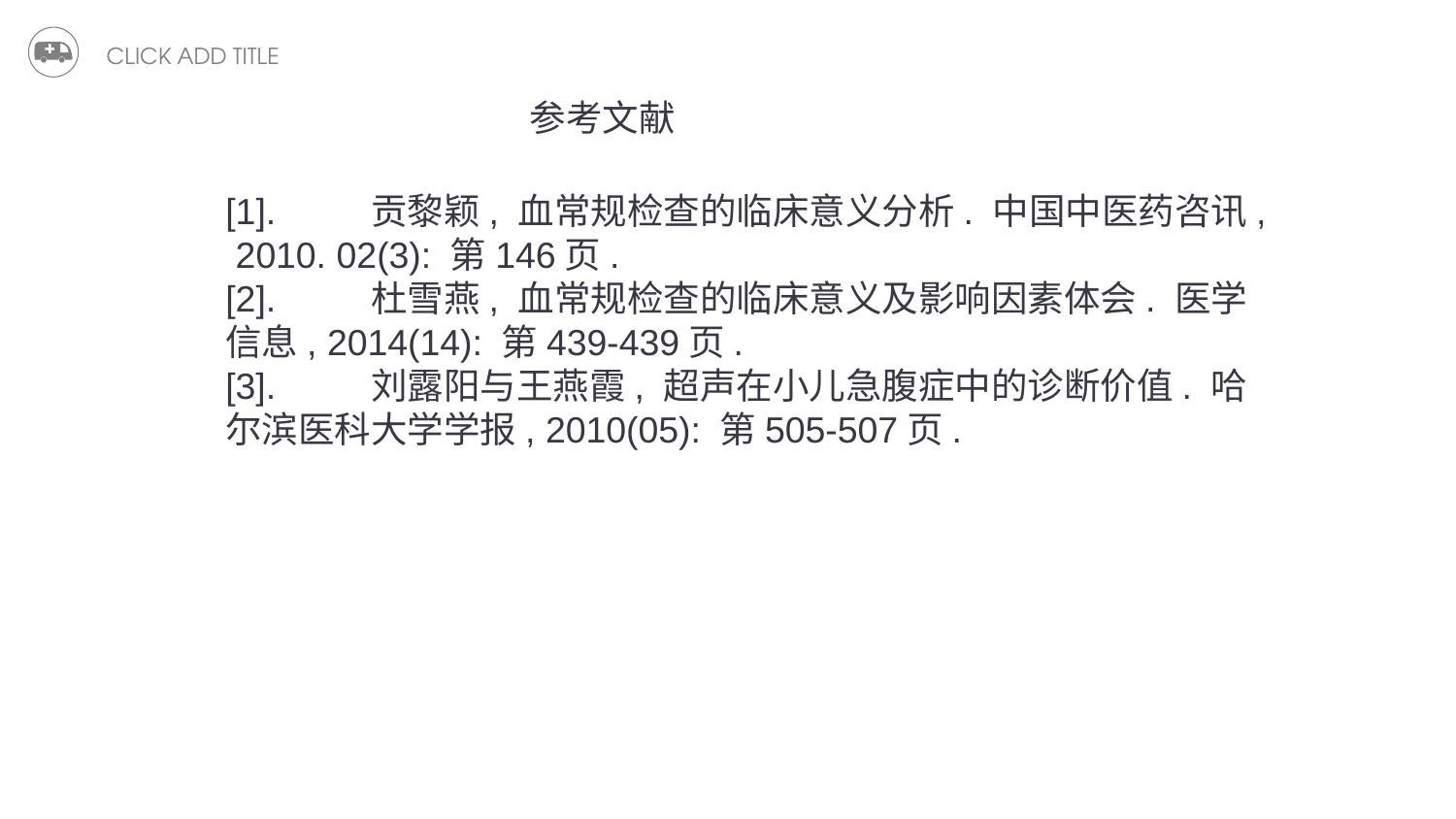

参考文献
[1].	贡黎颖, 血常规检查的临床意义分析. 中国中医药咨讯, 2010. 02(3): 第146页.
[2].	杜雪燕, 血常规检查的临床意义及影响因素体会. 医学信息, 2014(14): 第439-439页.
[3].	刘露阳与王燕霞, 超声在小儿急腹症中的诊断价值. 哈尔滨医科大学学报, 2010(05): 第505-507页.